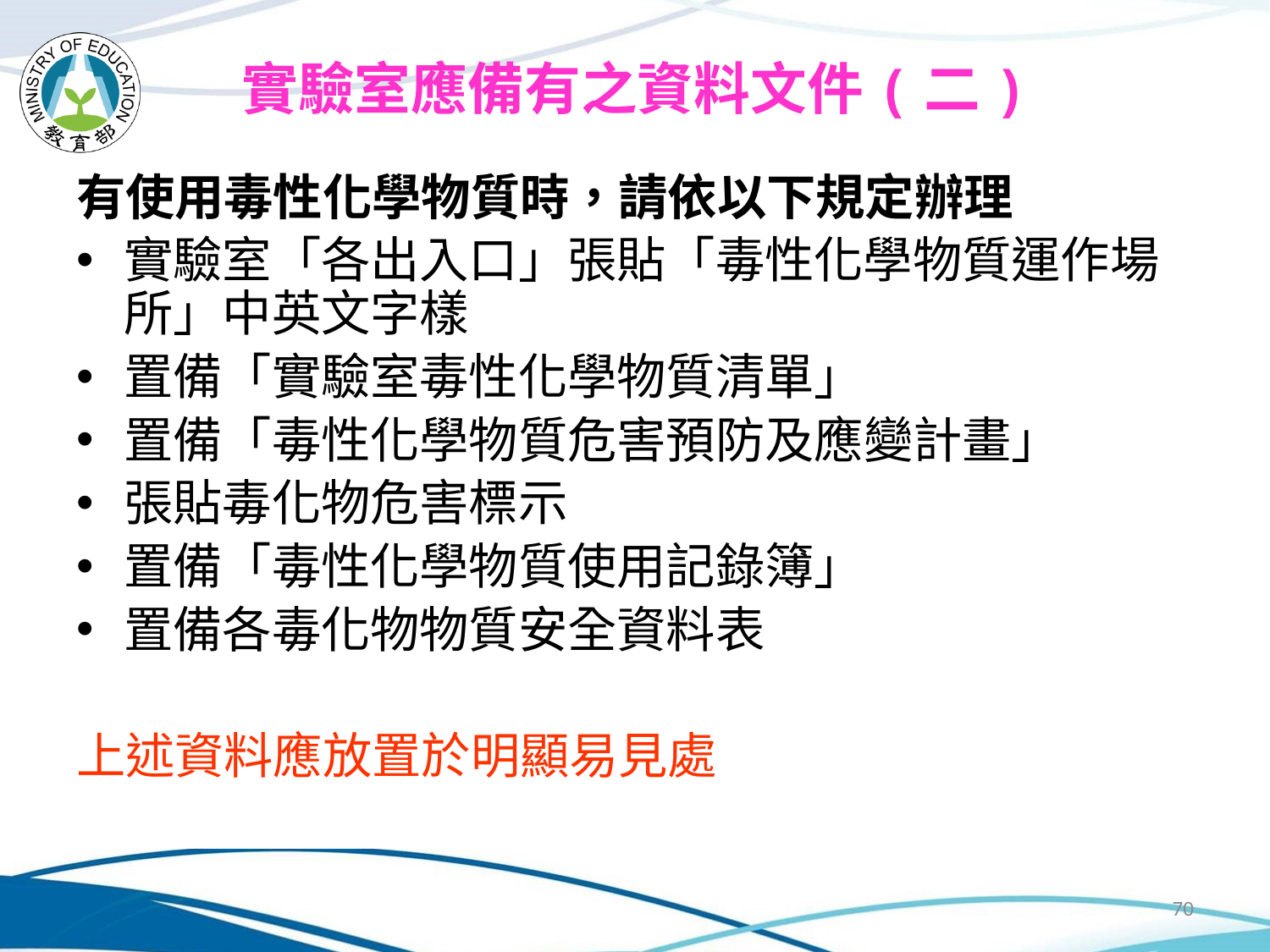

# 實驗室應備有之資料文件(二)
有使用毒性化學物質時，請依以下規定辦理
實驗室「各出入口」張貼「毒性化學物質運作場所」中英文字樣
置備「實驗室毒性化學物質清單」
置備「毒性化學物質危害預防及應變計畫」
張貼毒化物危害標示
置備「毒性化學物質使用記錄簿」
置備各毒化物物質安全資料表

上述資料應放置於明顯易見處
70